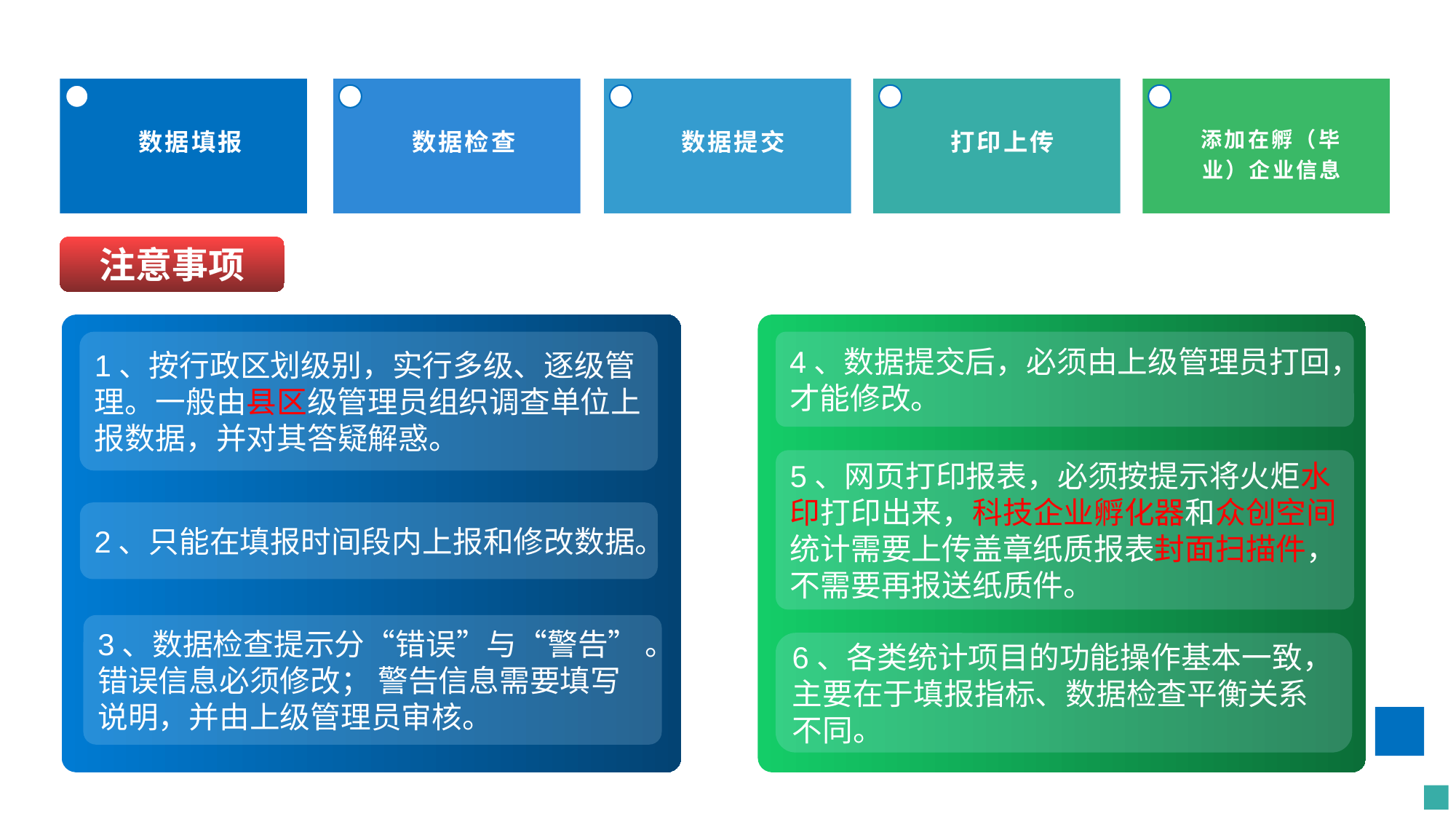

数据填报
数据检查
数据提交
打印上传
添加在孵（毕业）企业信息
注意事项

1、按行政区划级别，实行多级、逐级管理。一般由县区级管理员组织调查单位上报数据，并对其答疑解惑。
4、数据提交后，必须由上级管理员打回，才能修改。
5、网页打印报表，必须按提示将火炬水印打印出来，科技企业孵化器和众创空间统计需要上传盖章纸质报表封面扫描件，不需要再报送纸质件。
2、只能在填报时间段内上报和修改数据。
3、数据检查提示分“错误”与“警告” 。错误信息必须修改； 警告信息需要填写说明，并由上级管理员审核。
6、各类统计项目的功能操作基本一致，主要在于填报指标、数据检查平衡关系不同。